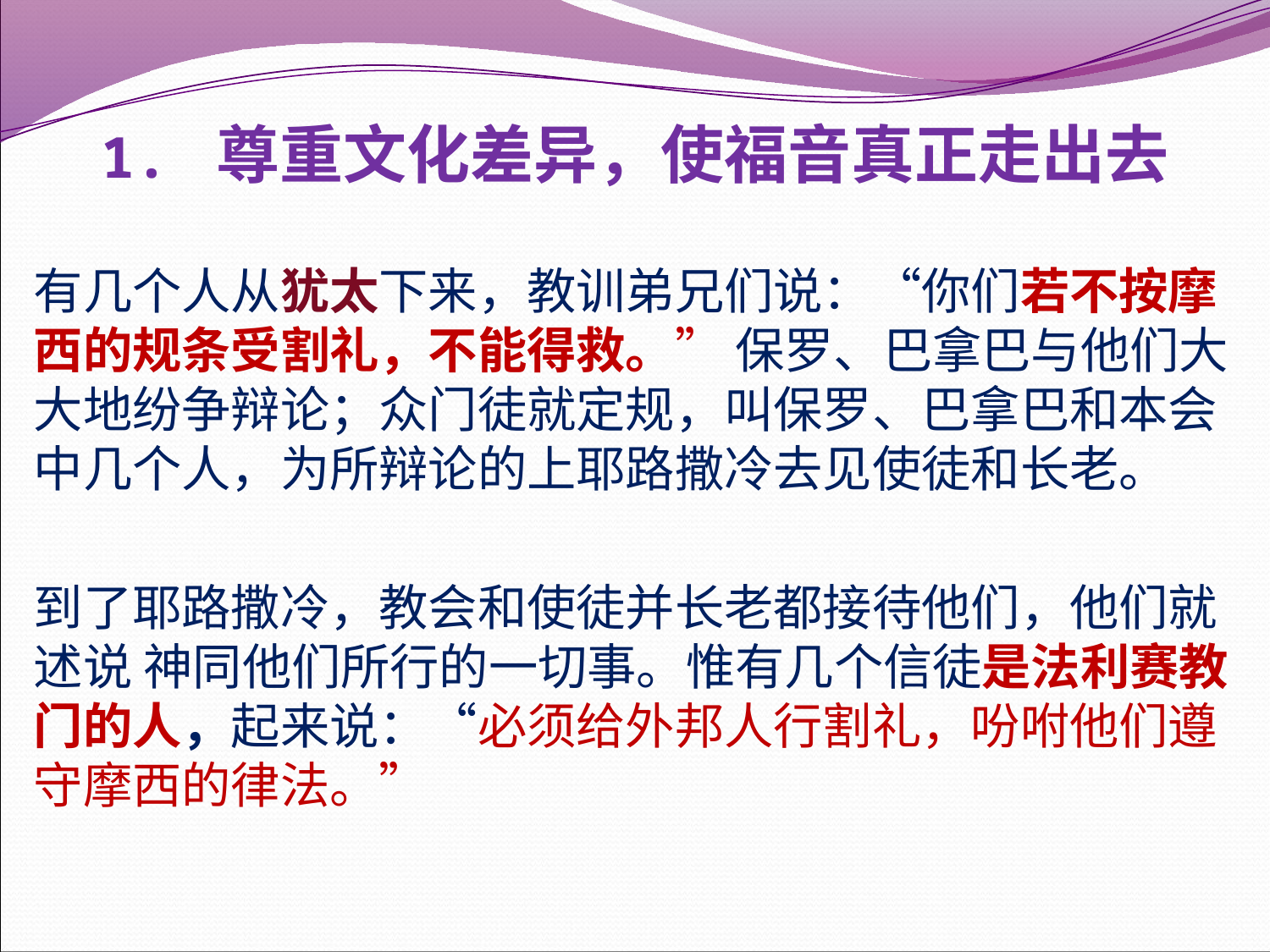

# 1. 尊重文化差异，使福音真正走出去
有几个人从犹太下来，教训弟兄们说：“你们若不按摩西的规条受割礼，不能得救。” 保罗、巴拿巴与他们大大地纷争辩论；众门徒就定规，叫保罗、巴拿巴和本会中几个人，为所辩论的上耶路撒冷去见使徒和长老。

到了耶路撒冷，教会和使徒并长老都接待他们，他们就述说 神同他们所行的一切事。惟有几个信徒是法利赛教门的人，起来说：“必须给外邦人行割礼，吩咐他们遵守摩西的律法。”